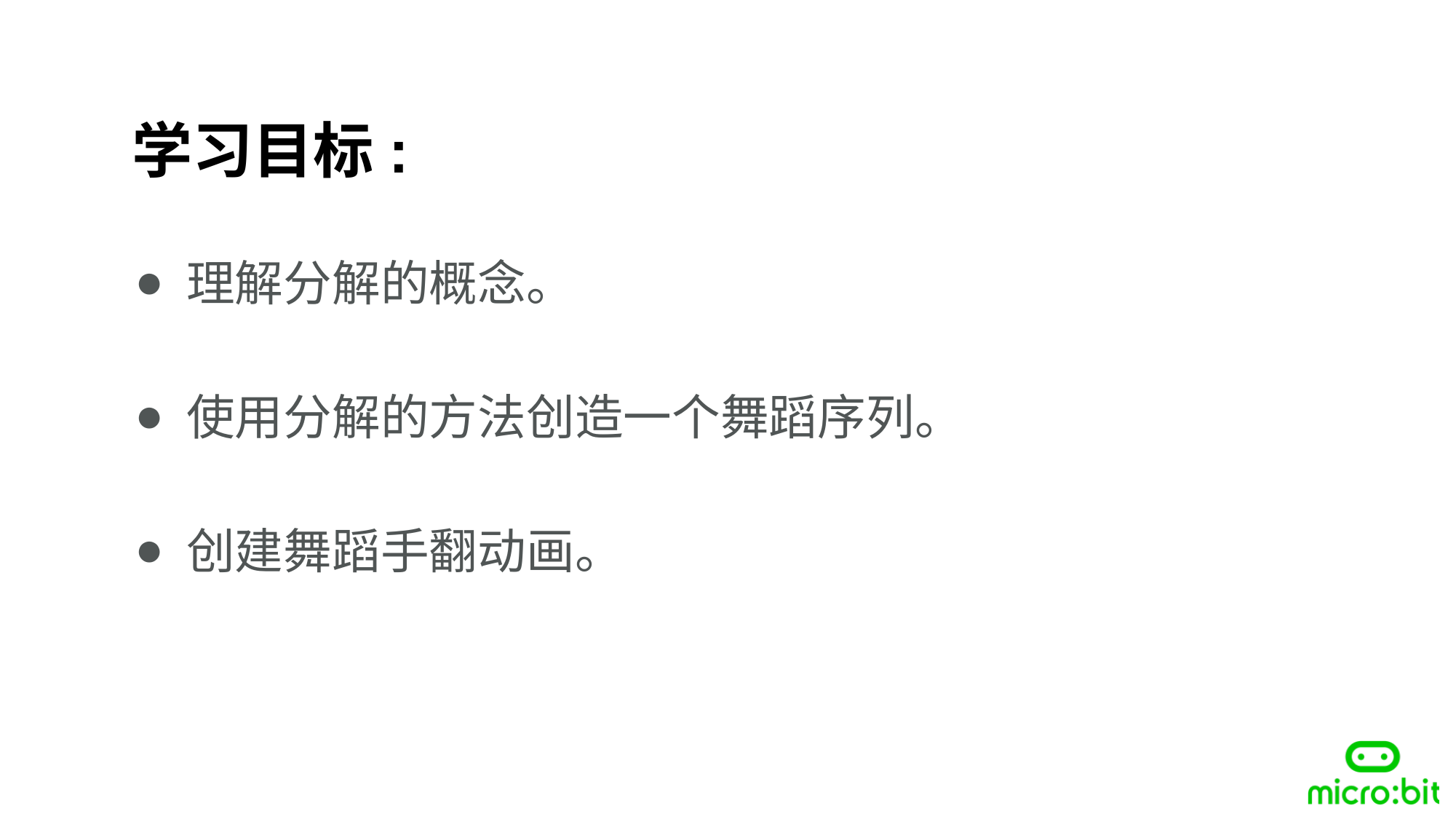

学习目标:

理解分解的概念。

使用分解的方法创造一个舞蹈序列。

创建舞蹈手翻动画。